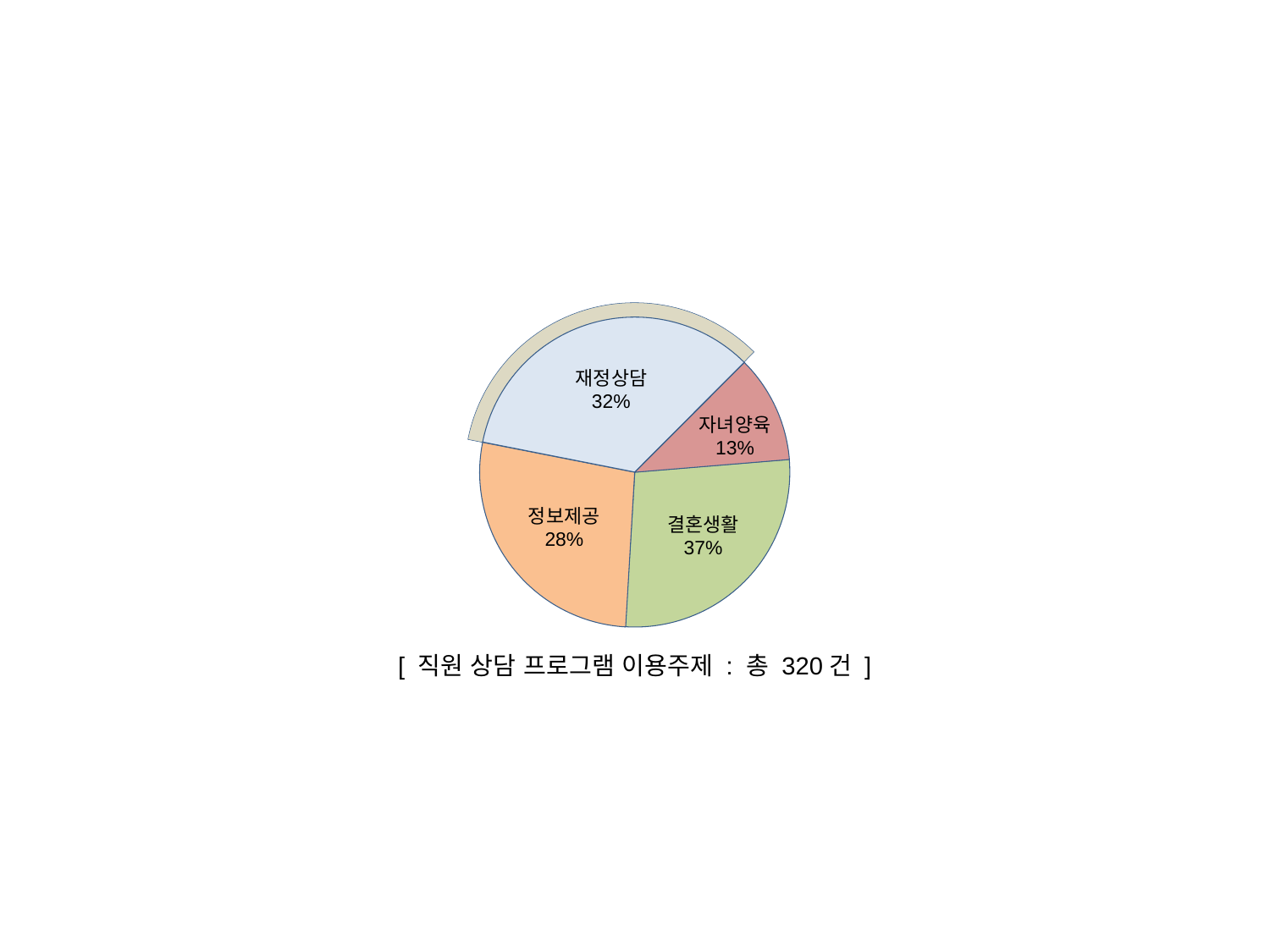

재정상담
32%
자녀양육
13%
정보제공
28%
결혼생활
37%
[ 직원 상담 프로그램 이용주제 : 총 320건 ]